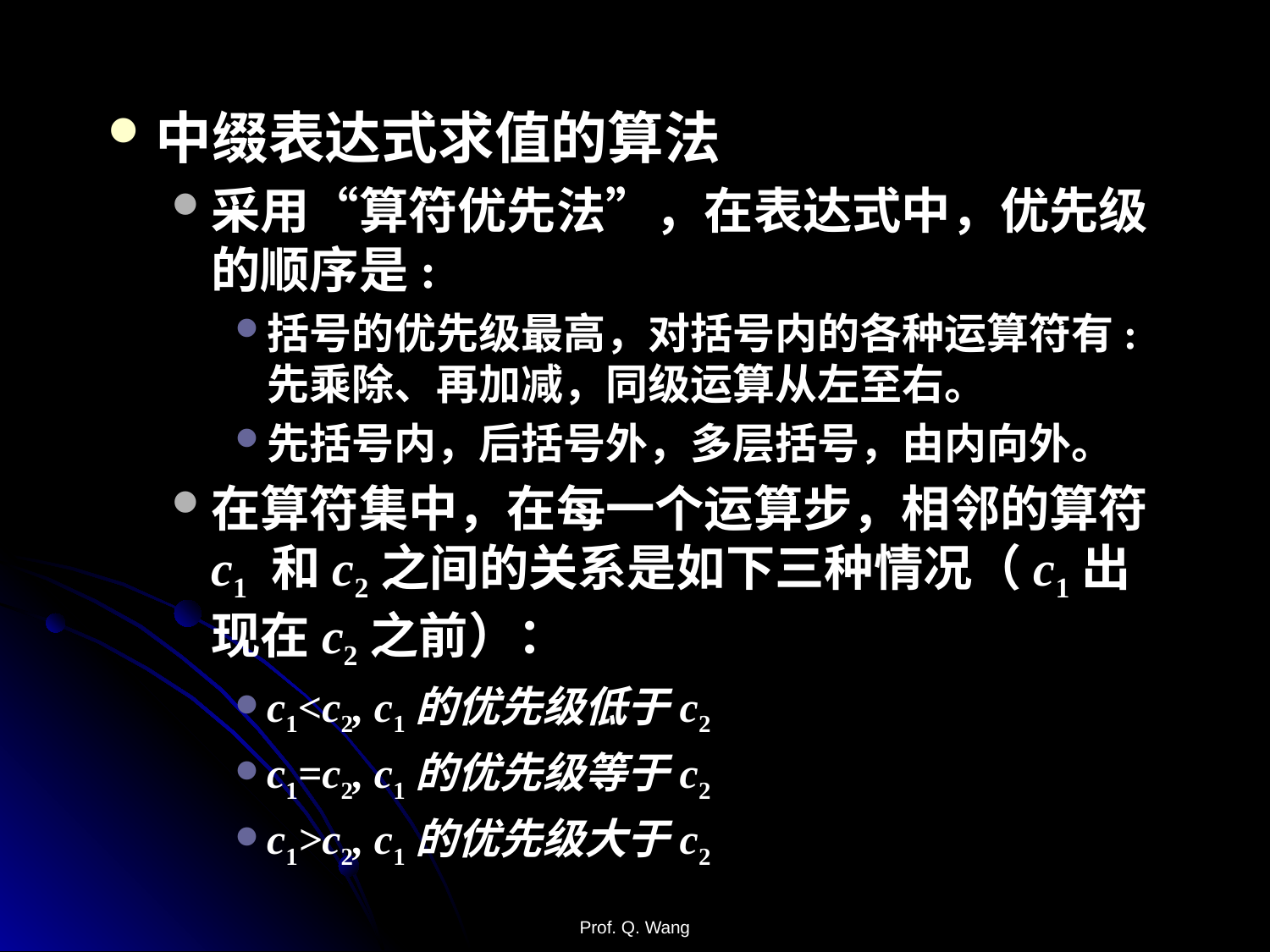

中缀表达式求值的算法
采用“算符优先法”，在表达式中，优先级的顺序是:
括号的优先级最高，对括号内的各种运算符有:先乘除、再加减，同级运算从左至右。
先括号内，后括号外，多层括号，由内向外。
在算符集中，在每一个运算步，相邻的算符c1 和c2之间的关系是如下三种情况（c1出现在c2之前）：
c1<c2, c1的优先级低于c2
c1=c2, c1的优先级等于c2
c1>c2, c1的优先级大于c2

Prof. Q. Wang